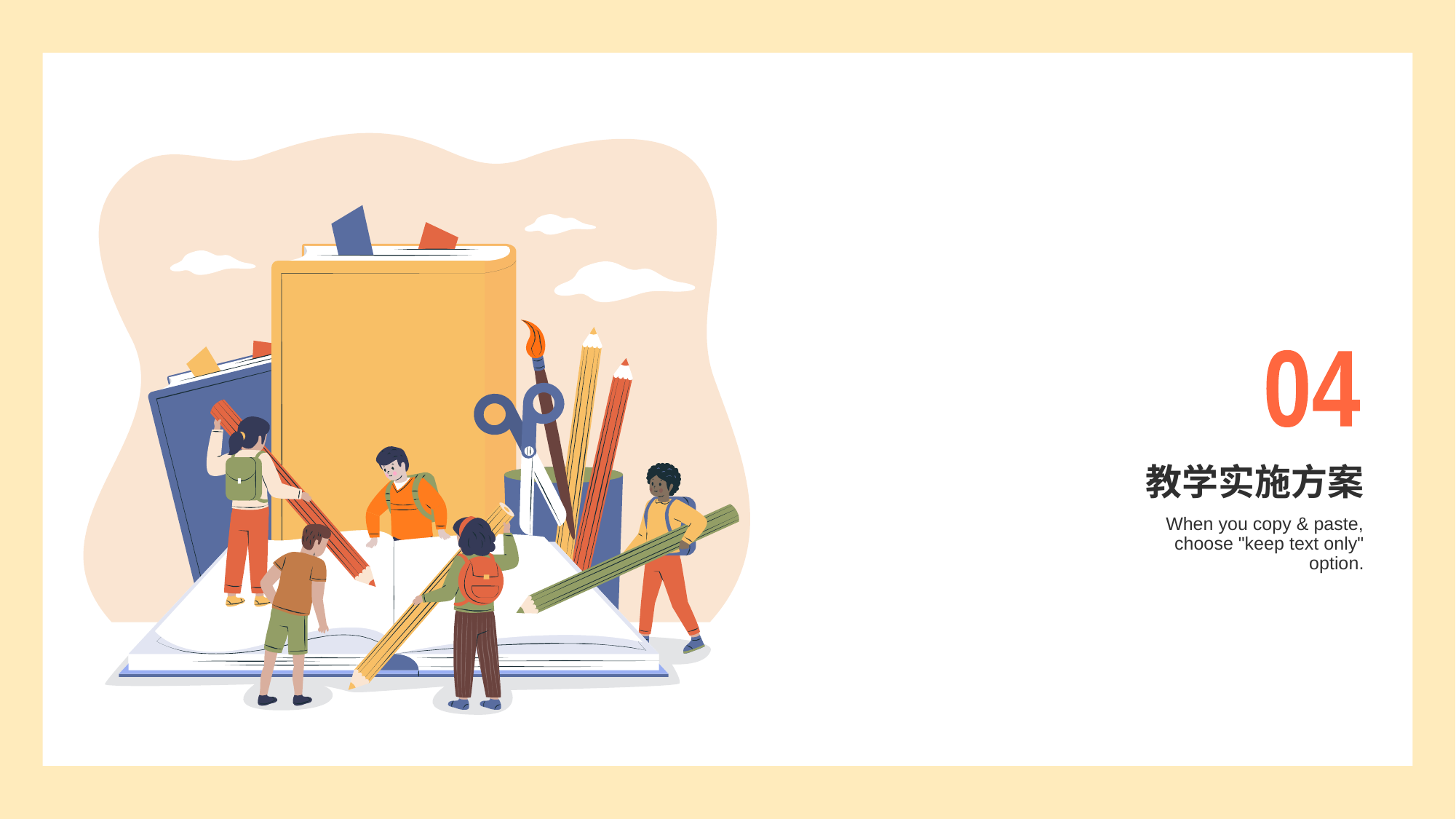

04
# 教学实施方案
When you copy & paste, choose "keep text only" option.